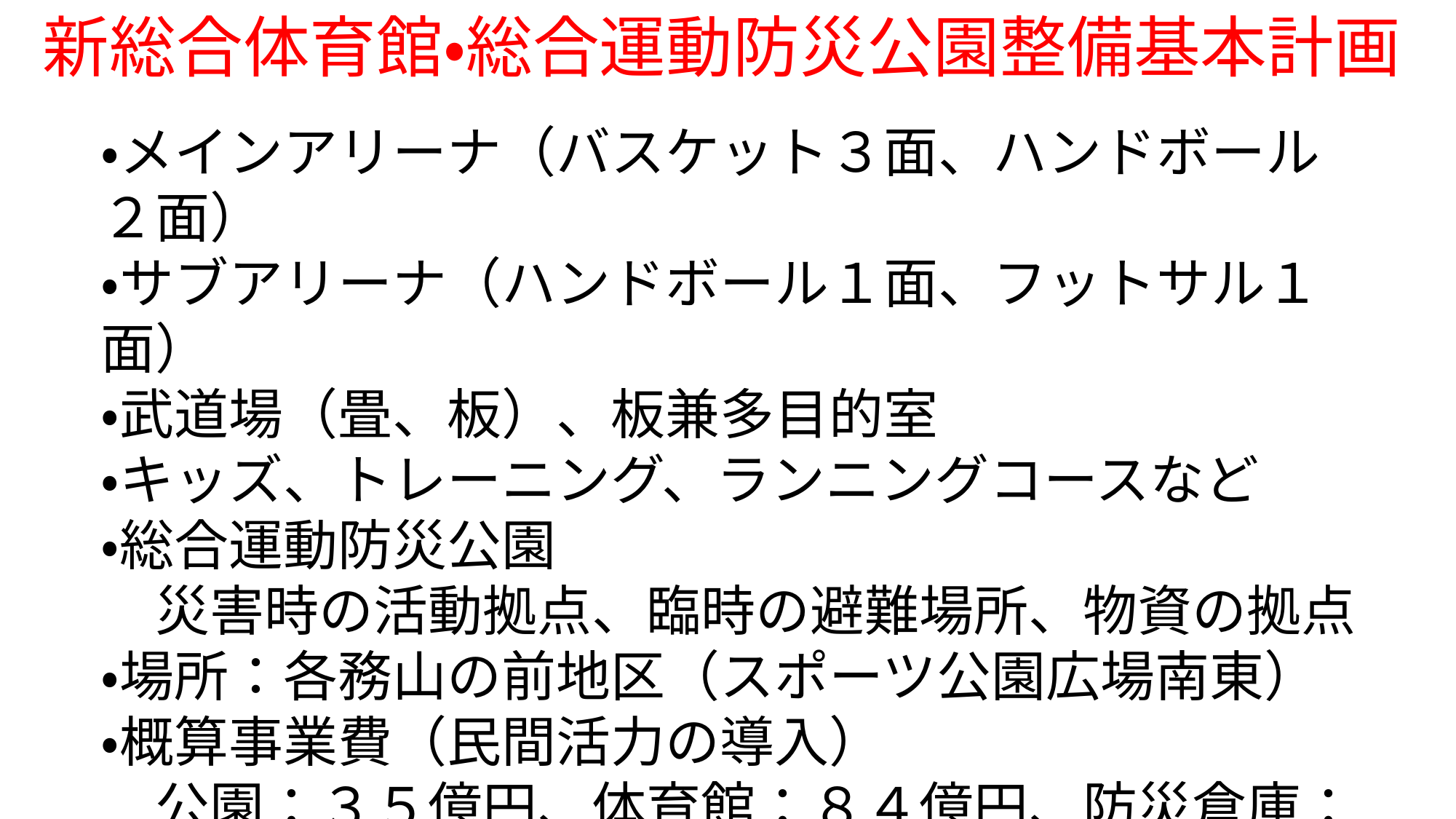

新総合体育館・総合運動防災公園整備基本計画
・メインアリーナ（バスケット３面、ハンドボール２面）
・サブアリーナ（ハンドボール１面、フットサル１面）
・武道場（畳、板）、板兼多目的室
・キッズ、トレーニング、ランニングコースなど
・総合運動防災公園
　災害時の活動拠点、臨時の避難場所、物資の拠点
・場所：各務山の前地区（スポーツ公園広場南東）
・概算事業費（民間活力の導入）
　公園：３５億円、体育館：８４億円、防災倉庫：１億円
・完成時期：令和１１年度頃